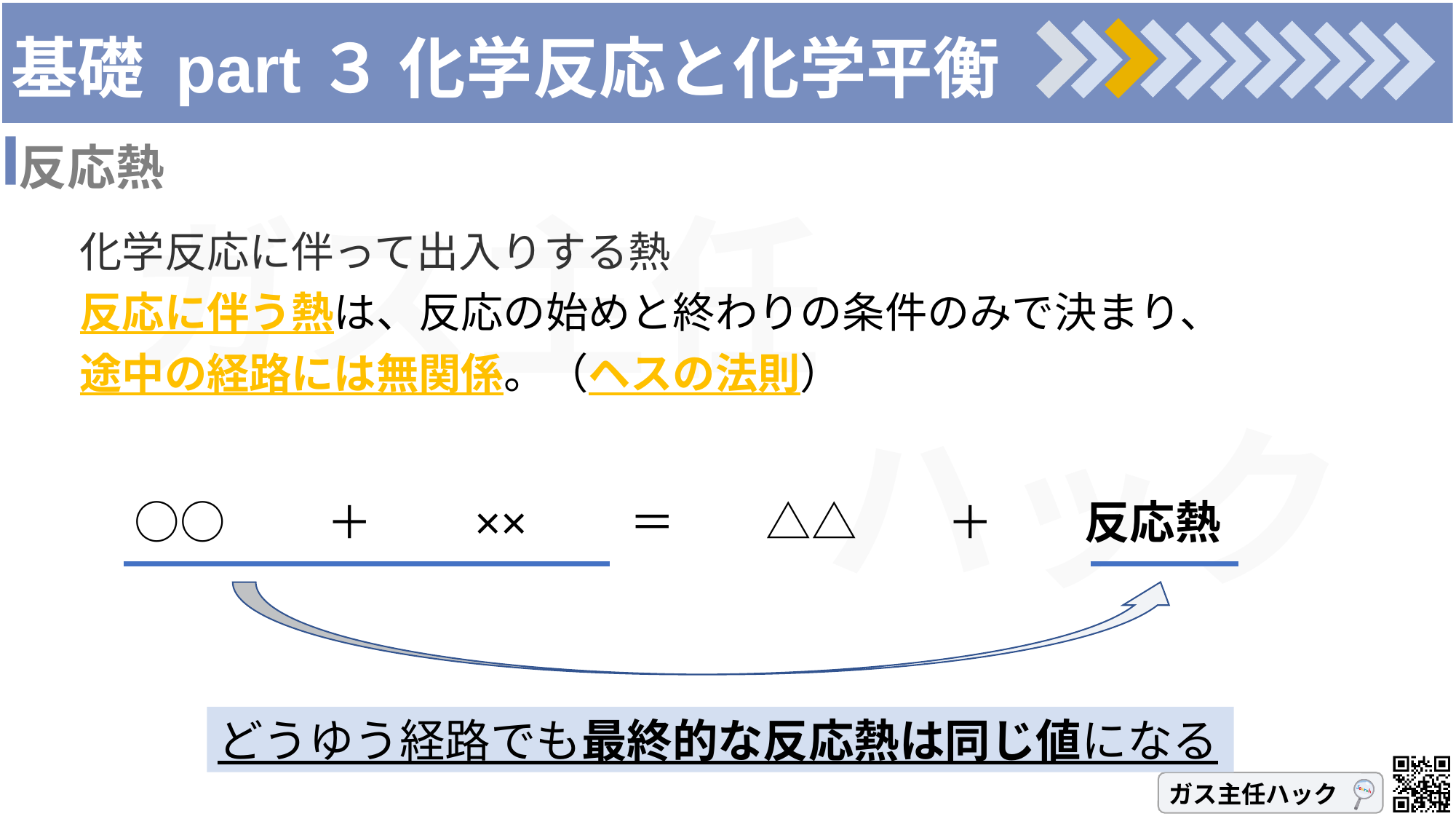

# 基礎 part３ 化学反応と化学平衡

反応熱

化学反応に伴って出入りする熱
反応に伴う熱は、反応の始めと終わりの条件のみで決まり、
途中の経路には無関係。（ヘスの法則）
○○　　＋　　××　　＝　　△△　　＋　　反応熱

どうゆう経路でも最終的な反応熱は同じ値になる